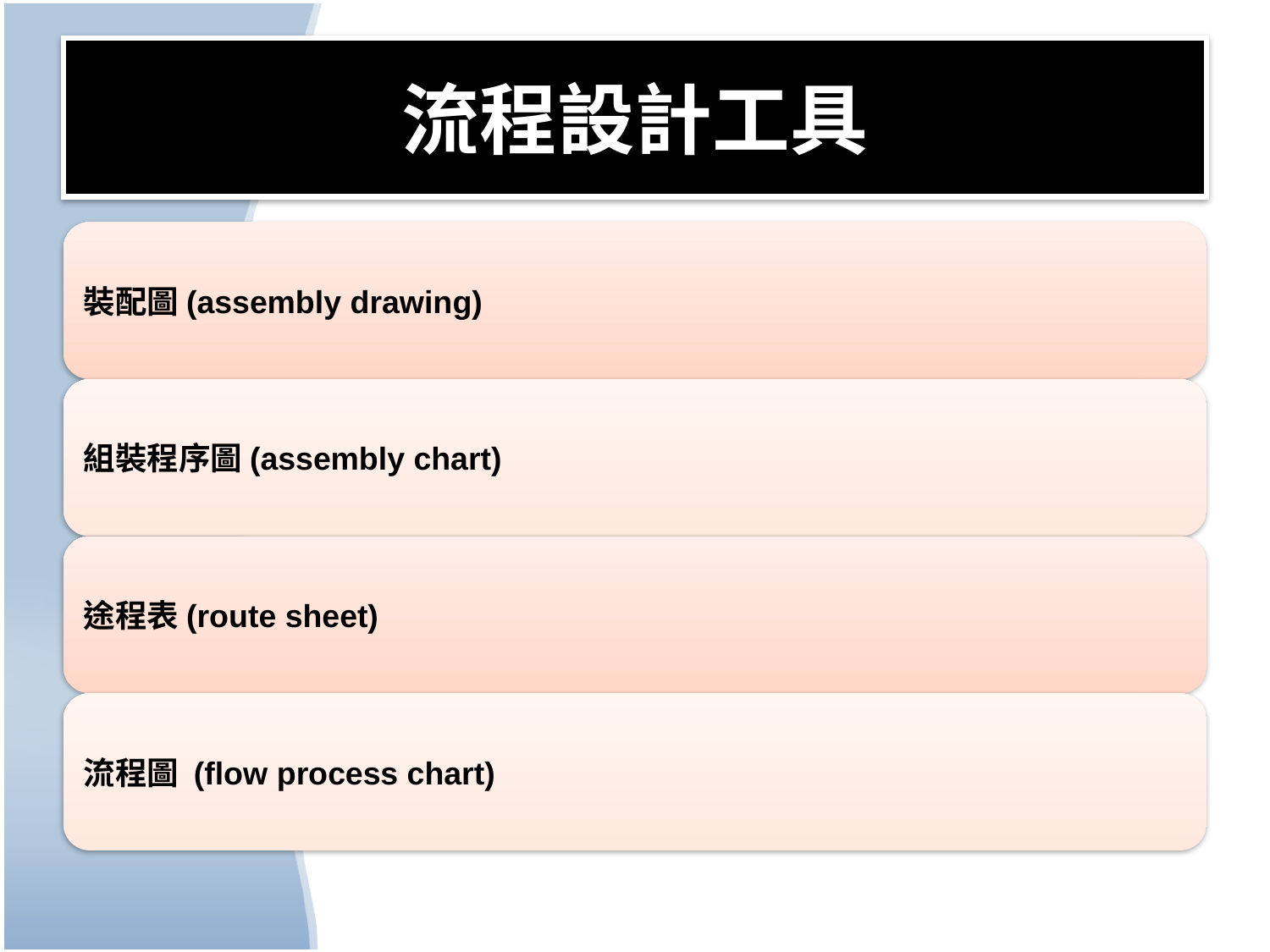

# 流程設計工具
裝配圖(assembly drawing)
組裝程序圖(assembly chart)
途程表(route sheet)
流程圖 (flow process chart)